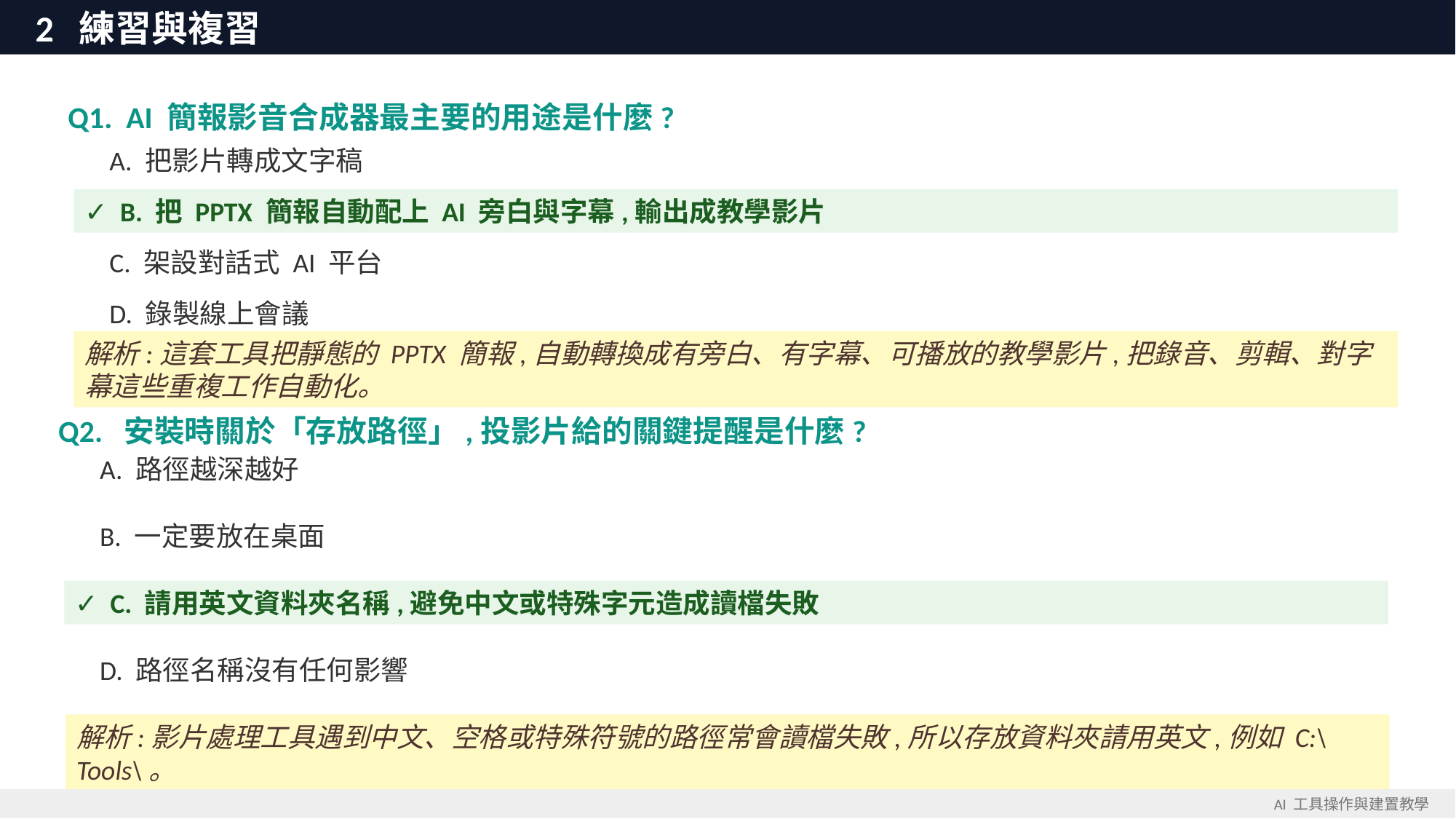

2  練習與複習
Q1.  AI 簡報影音合成器最主要的用途是什麼?
    A. 把影片轉成文字稿
✓  B. 把 PPTX 簡報自動配上 AI 旁白與字幕,輸出成教學影片
    C. 架設對話式 AI 平台
    D. 錄製線上會議
解析:這套工具把靜態的 PPTX 簡報,自動轉換成有旁白、有字幕、可播放的教學影片,把錄音、剪輯、對字幕這些重複工作自動化。
Q2.  安裝時關於「存放路徑」,投影片給的關鍵提醒是什麼?
    A. 路徑越深越好
    B. 一定要放在桌面
✓  C. 請用英文資料夾名稱,避免中文或特殊字元造成讀檔失敗
    D. 路徑名稱沒有任何影響
解析:影片處理工具遇到中文、空格或特殊符號的路徑常會讀檔失敗,所以存放資料夾請用英文,例如 C:\Tools\。
AI 工具操作與建置教學